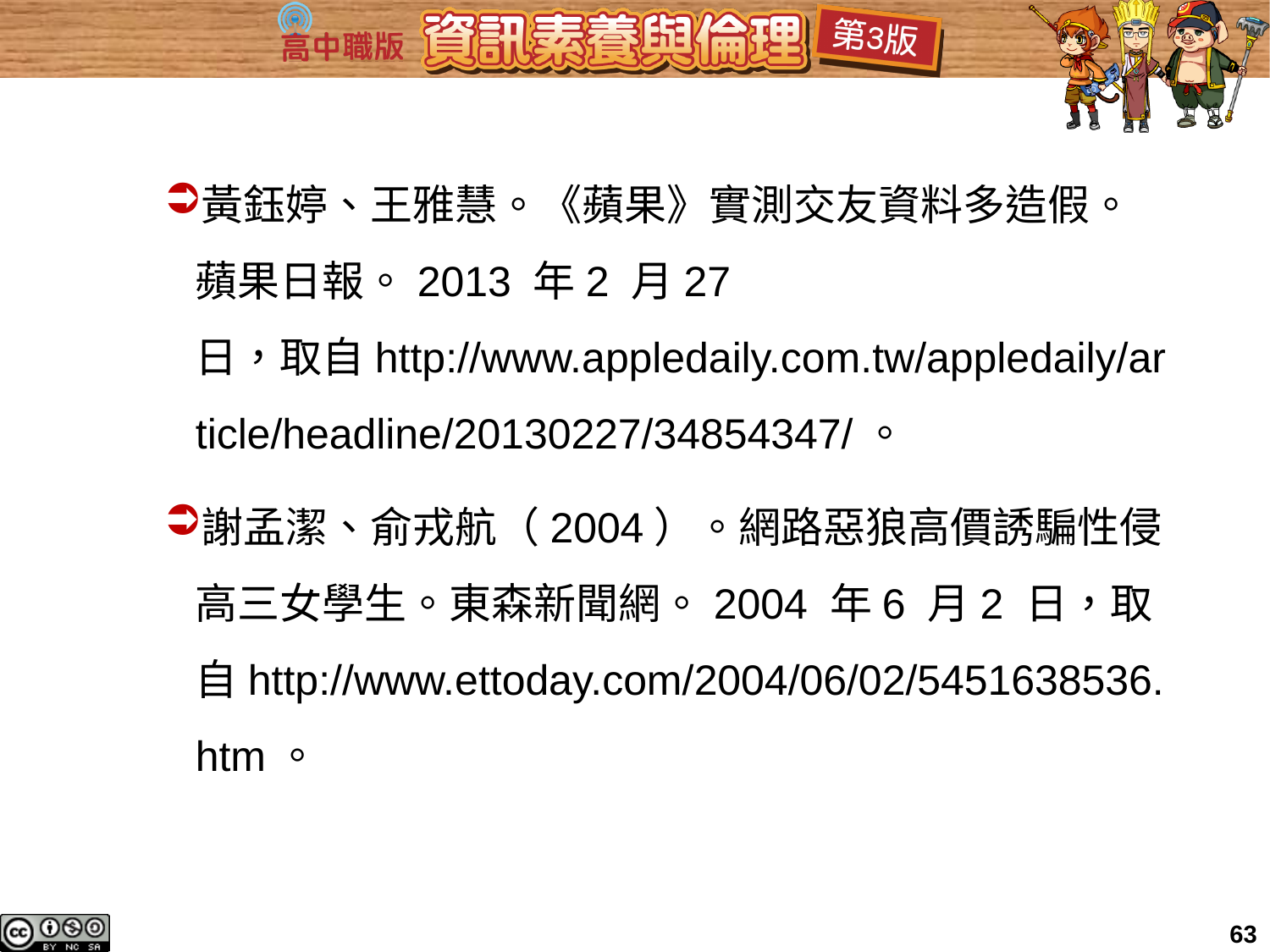

黃鈺婷、王雅慧。《蘋果》實測交友資料多造假。蘋果日報。2013 年2 月27 日，取自http://www.appledaily.com.tw/appledaily/article/headline/20130227/34854347/。
謝孟潔、俞戎航（2004）。網路惡狼高價誘騙性侵高三女學生。東森新聞網。2004 年6 月2 日，取自http://www.ettoday.com/2004/06/02/5451638536.htm。
63